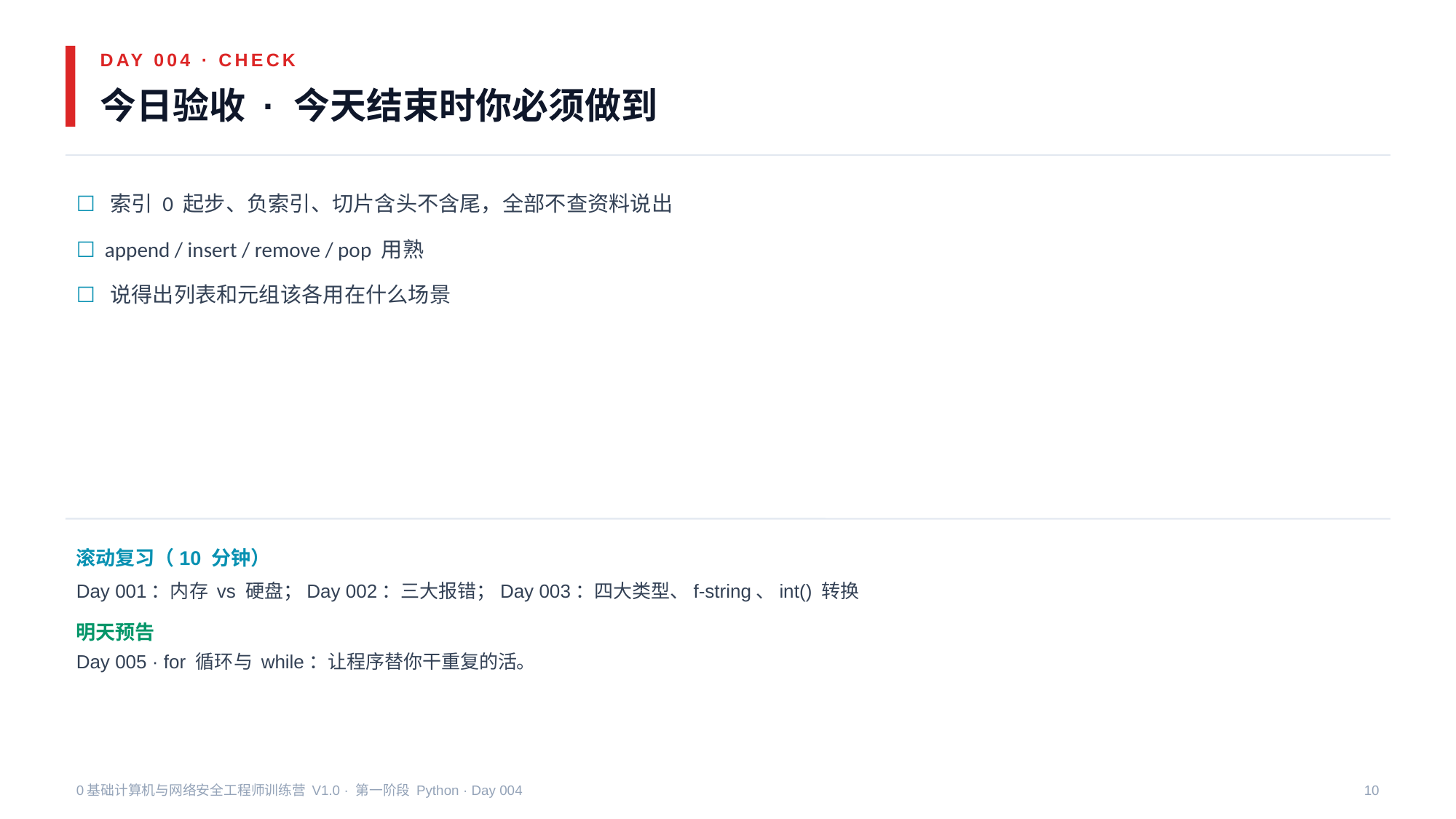

DAY 004 · CHECK

今日验收 · 今天结束时你必须做到

☐  索引 0 起步、负索引、切片含头不含尾，全部不查资料说出
☐  append / insert / remove / pop 用熟
☐  说得出列表和元组该各用在什么场景

滚动复习（10 分钟）
Day 001：内存 vs 硬盘；Day 002：三大报错；Day 003：四大类型、f-string、int() 转换
明天预告
Day 005 · for 循环与 while：让程序替你干重复的活。
0基础计算机与网络安全工程师训练营 V1.0 · 第一阶段 Python · Day 004
10